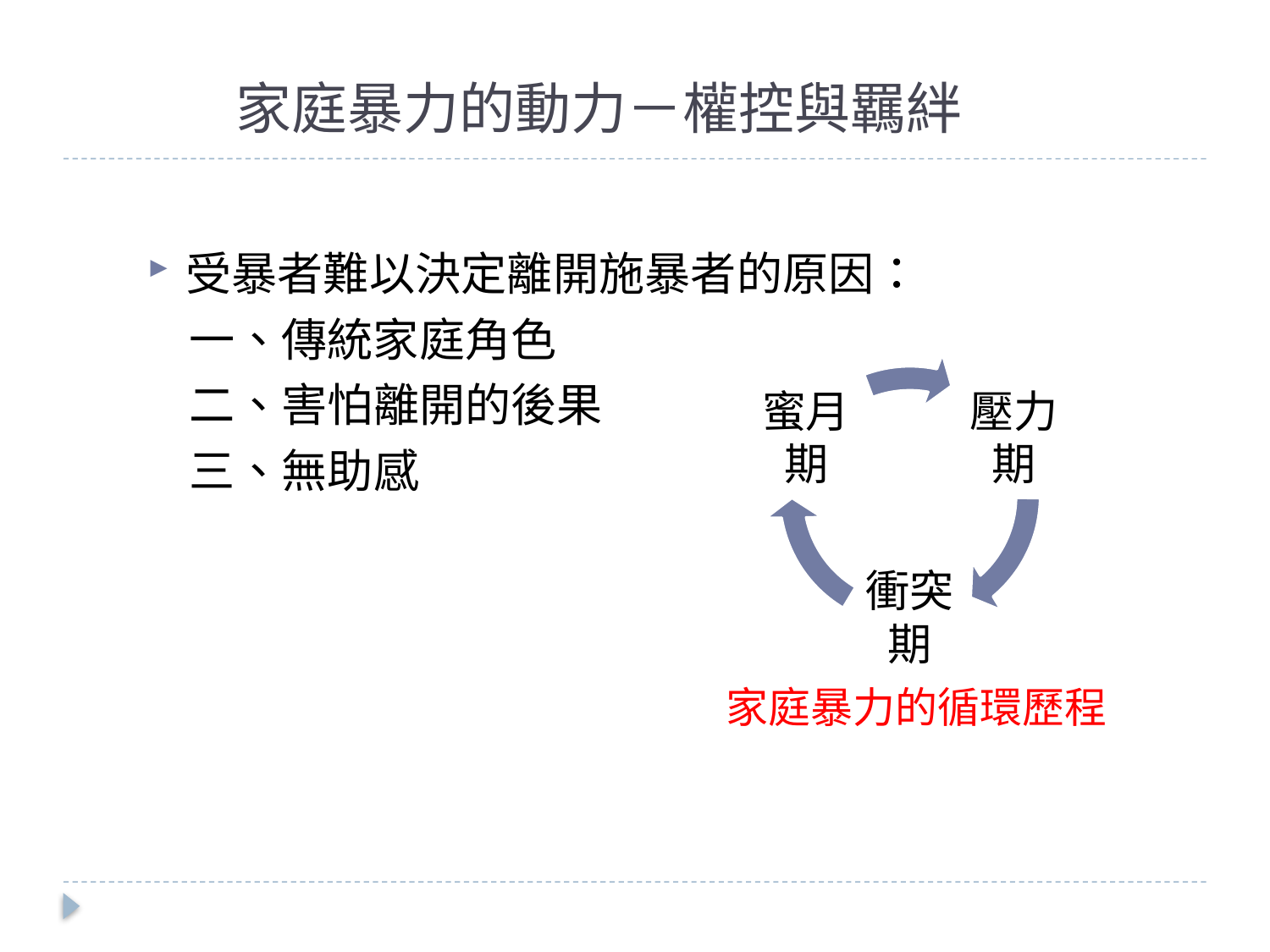

# 家庭暴力的動力－權控與羈絆
受暴者難以決定離開施暴者的原因：
   一、傳統家庭角色
   二、害怕離開的後果
   三、無助感
壓力期
衝突期
蜜月期
家庭暴力的循環歷程